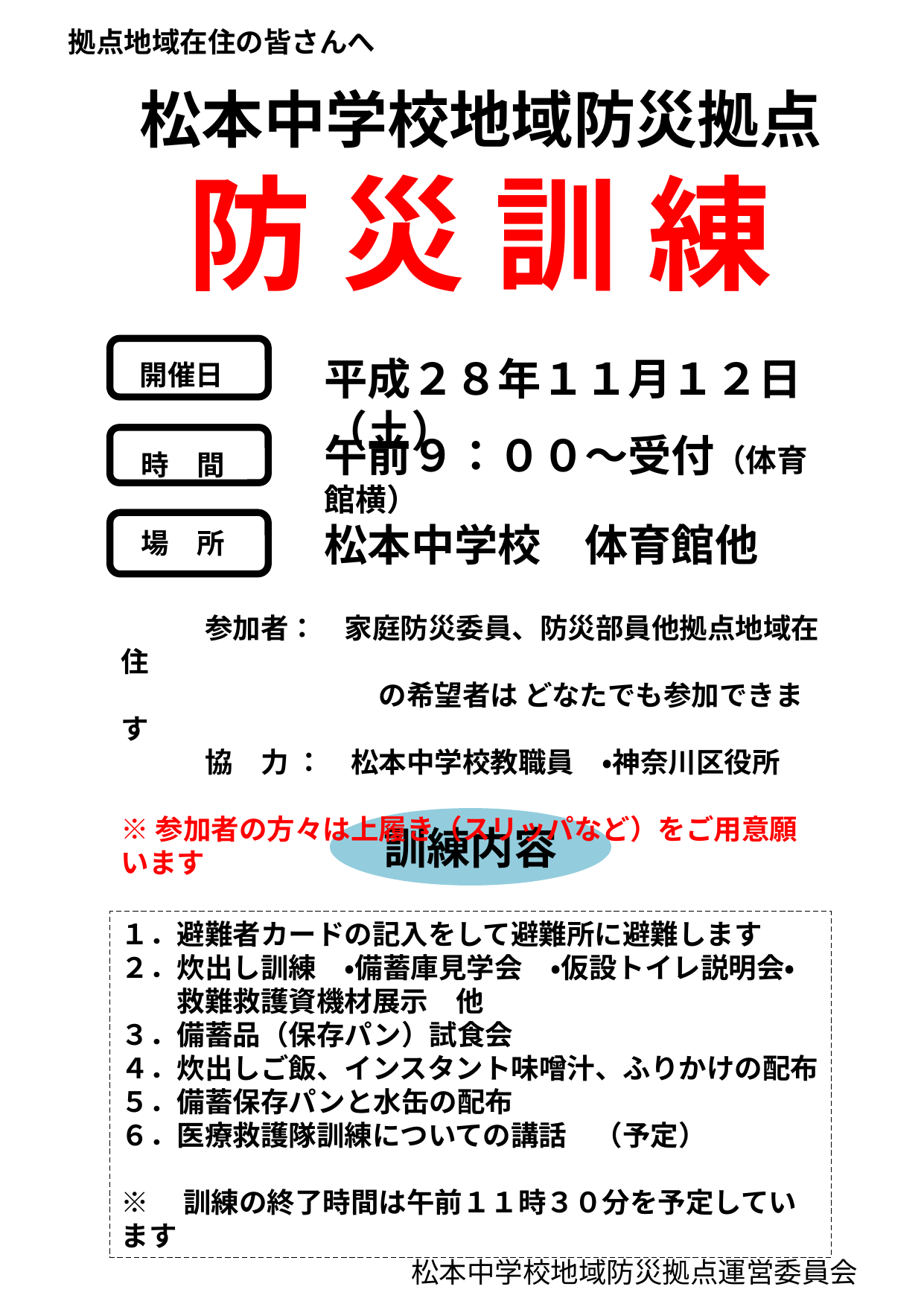

拠点地域在住の皆さんへ
松本中学校地域防災拠点
防 災 訓 練

平成２８年１１月１２日（土）
開催日
午前９：００～受付（体育館横）

時　間
松本中学校　体育館他

場　所
　　　参加者：　家庭防災委員、防災部員他拠点地域在住
　　　　　　　　　 の希望者は どなたでも参加できます
　　　協　力 ：　松本中学校教職員　・神奈川区役所

※参加者の方々は上履き（スリッパなど）をご用意願います
訓練内容
１．避難者カードの記入をして避難所に避難します
２．炊出し訓練　・備蓄庫見学会　・仮設トイレ説明会・
　　救難救護資機材展示　他
３．備蓄品（保存パン）試食会
４．炊出しご飯、インスタント味噌汁、ふりかけの配布
５．備蓄保存パンと水缶の配布
６．医療救護隊訓練についての講話　（予定）

※　訓練の終了時間は午前１１時３０分を予定しています
松本中学校地域防災拠点運営委員会